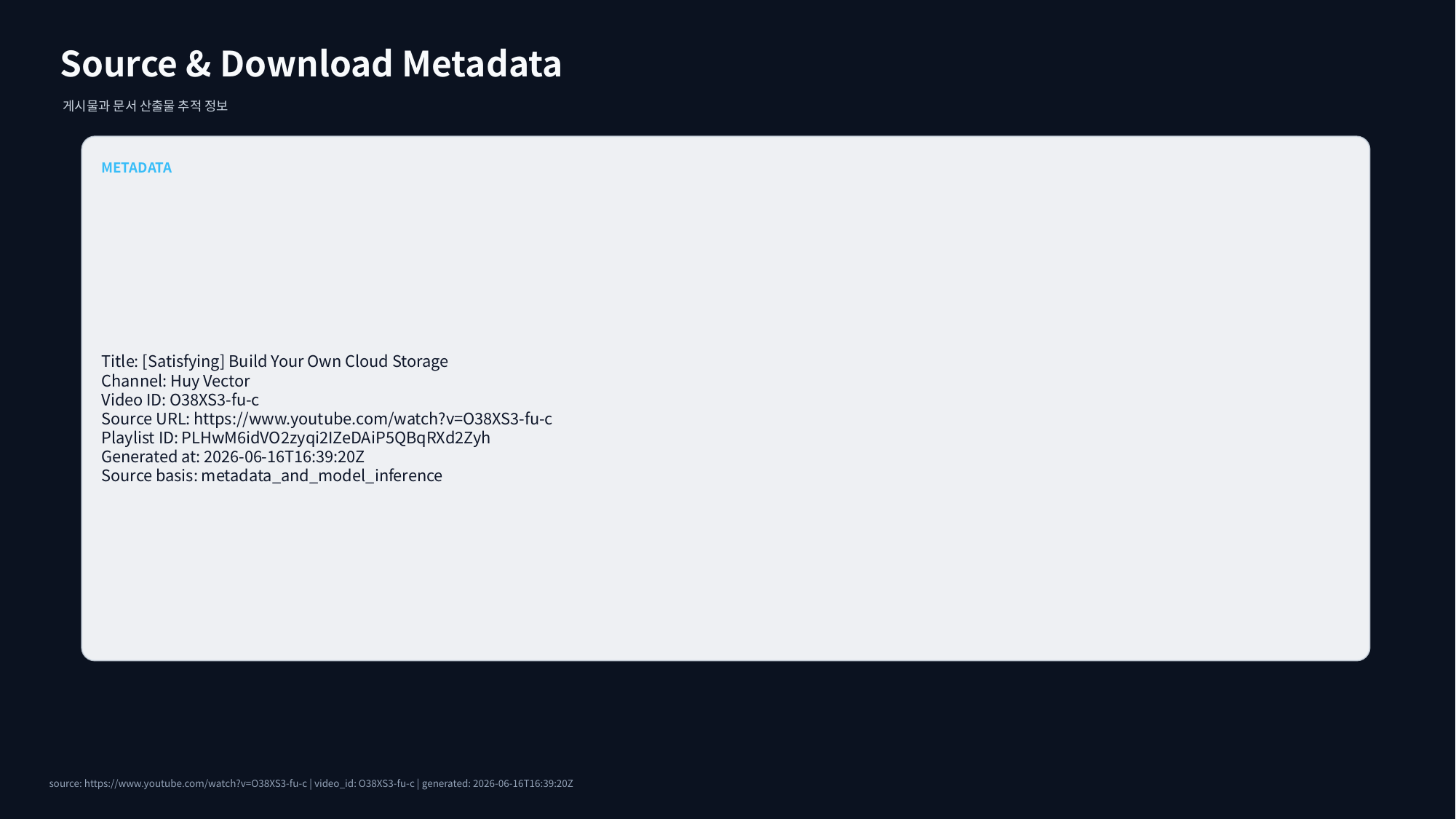

Source & Download Metadata
게시물과 문서 산출물 추적 정보

METADATA
Title: [Satisfying] Build Your Own Cloud Storage
Channel: Huy Vector
Video ID: O38XS3-fu-c
Source URL: https://www.youtube.com/watch?v=O38XS3-fu-c
Playlist ID: PLHwM6idVO2zyqi2IZeDAiP5QBqRXd2Zyh
Generated at: 2026-06-16T16:39:20Z
Source basis: metadata_and_model_inference
source: https://www.youtube.com/watch?v=O38XS3-fu-c | video_id: O38XS3-fu-c | generated: 2026-06-16T16:39:20Z